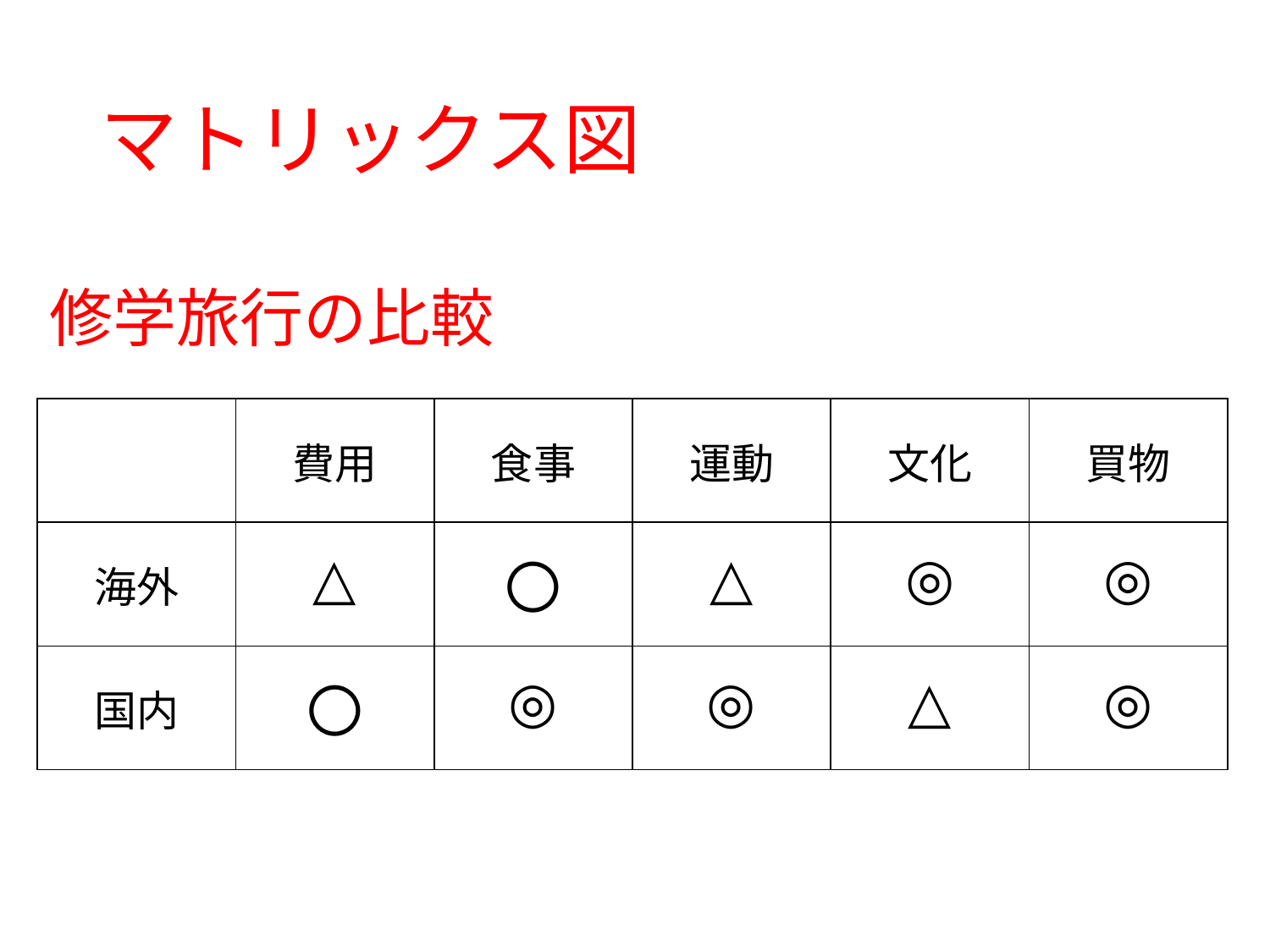

# マトリックス図
修学旅行の比較
|  | 費用 | 食事 | 運動 | 文化 | 買物 |
| --- | --- | --- | --- | --- | --- |
| 海外 | △ | 〇 | △ | ◎ | ◎ |
| 国内 | 〇 | ◎ | ◎ | △ | ◎ |